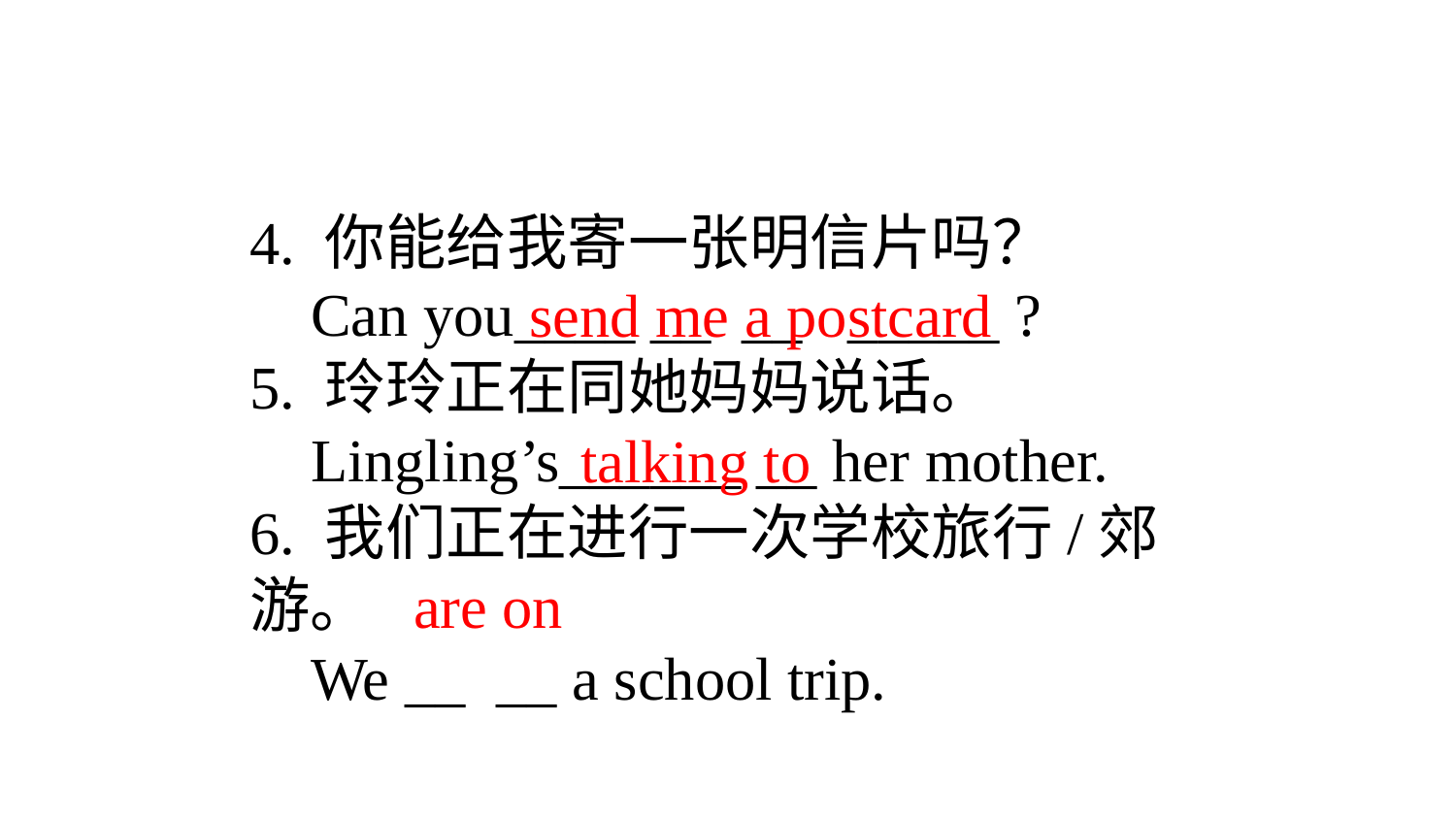

4. 你能给我寄一张明信片吗？
    Can you____ __  __   _____ ?
5. 玲玲正在同她妈妈说话。
    Lingling’s______ __ her mother.
6. 我们正在进行一次学校旅行/郊游。
    We __  __ a school trip.
send me a postcard
talking to
are on